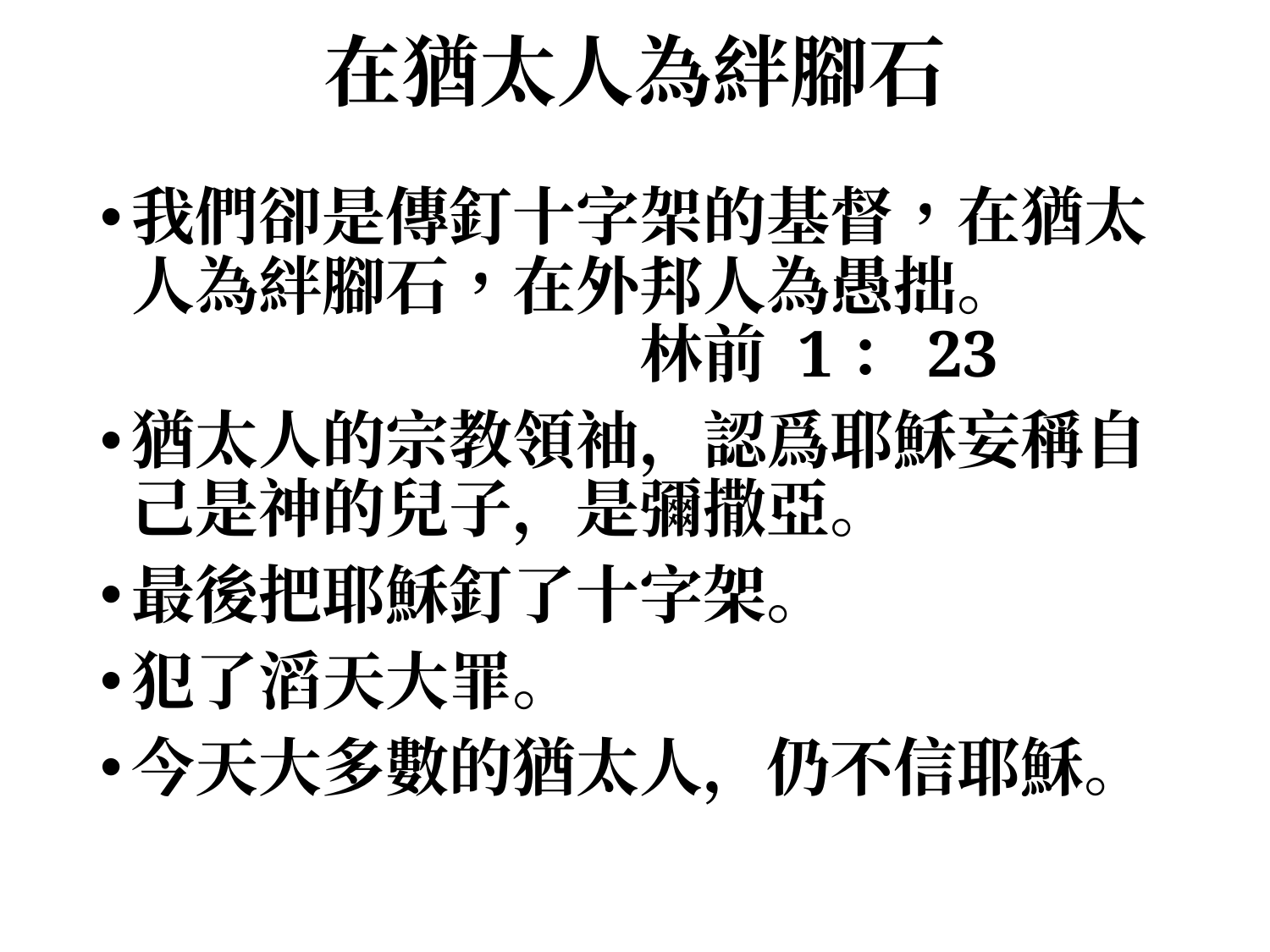

# 在猶太人為絆腳石
我們卻是傳釘十字架的基督，在猶太人為絆腳石，在外邦人為愚拙。					林前 1：23
猶太人的宗教領袖，認爲耶穌妄稱自己是神的兒子，是彌撒亞。
最後把耶穌釘了十字架。
犯了滔天大罪。
今天大多數的猶太人，仍不信耶穌。